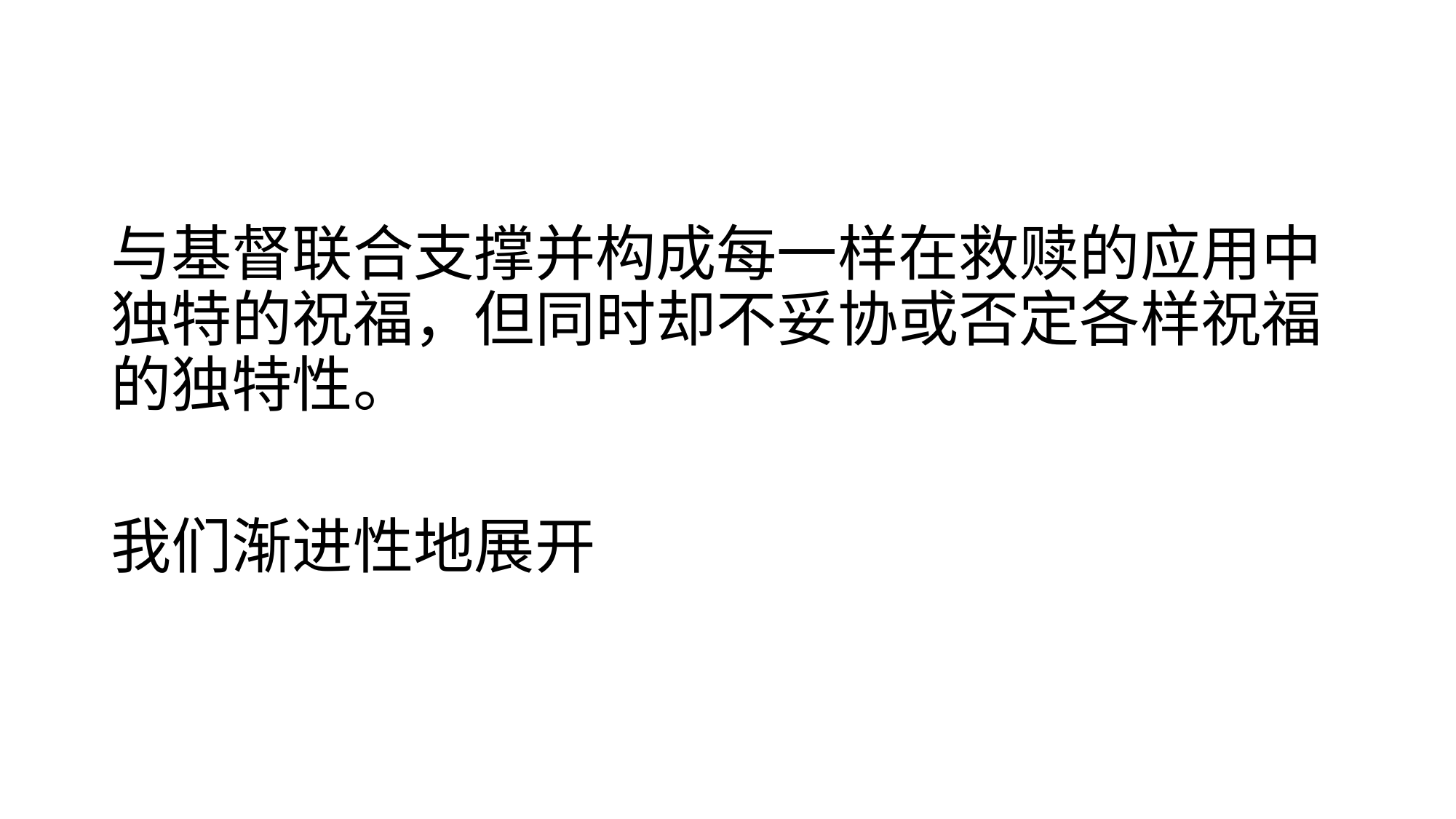

#
与基督联合支撑并构成每一样在救赎的应用中独特的祝福，但同时却不妥协或否定各样祝福的独特性。

我们渐进性地展开